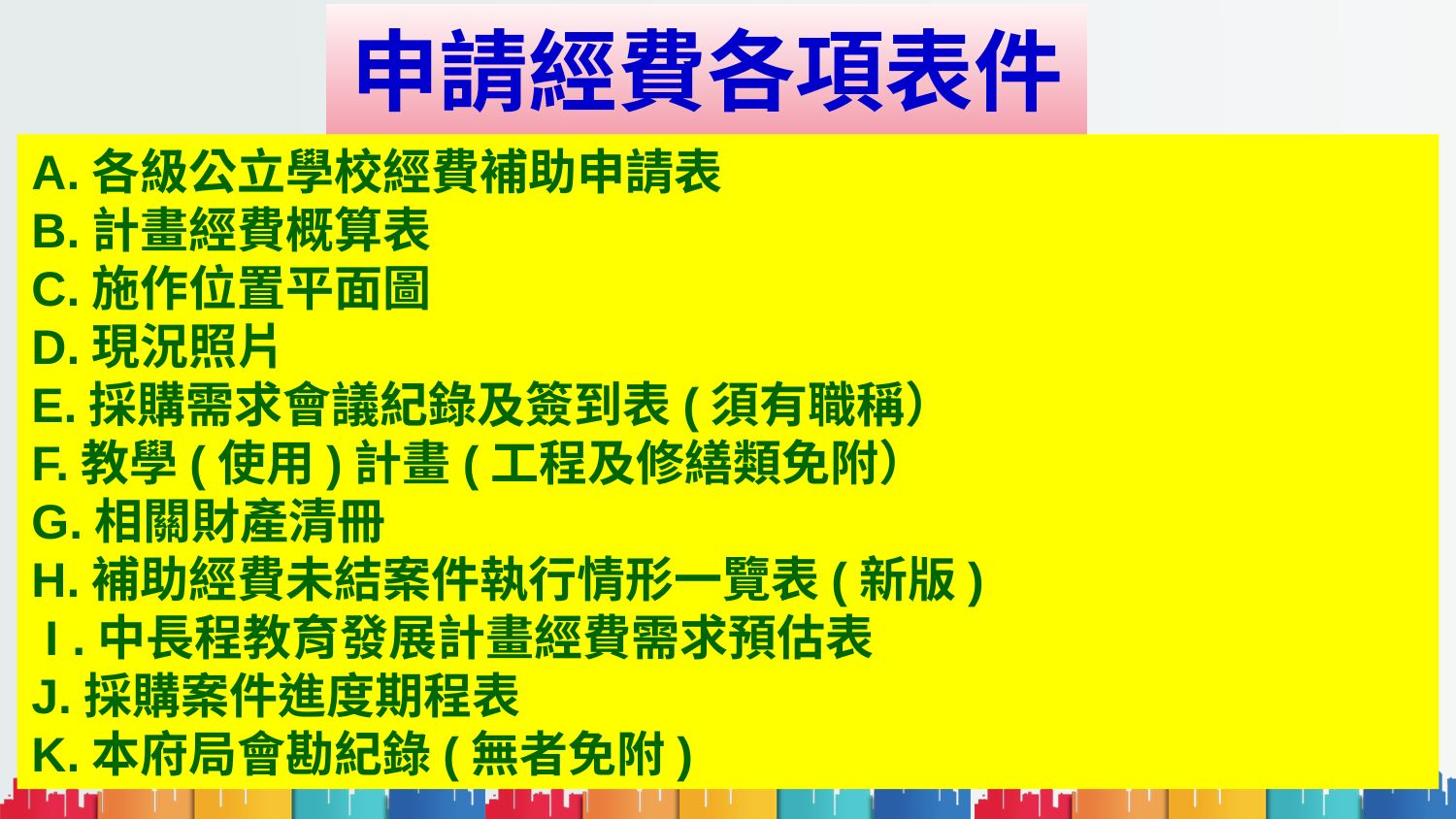

# 申請經費各項表件
A.各級公立學校經費補助申請表
B.計畫經費概算表
C.施作位置平面圖
D.現況照片
E.採購需求會議紀錄及簽到表(須有職稱）
F.教學(使用)計畫(工程及修繕類免附）
G.相關財產清冊
H.補助經費未結案件執行情形一覽表(新版)
 I .中長程教育發展計畫經費需求預估表
J.採購案件進度期程表
K.本府局會勘紀錄(無者免附)